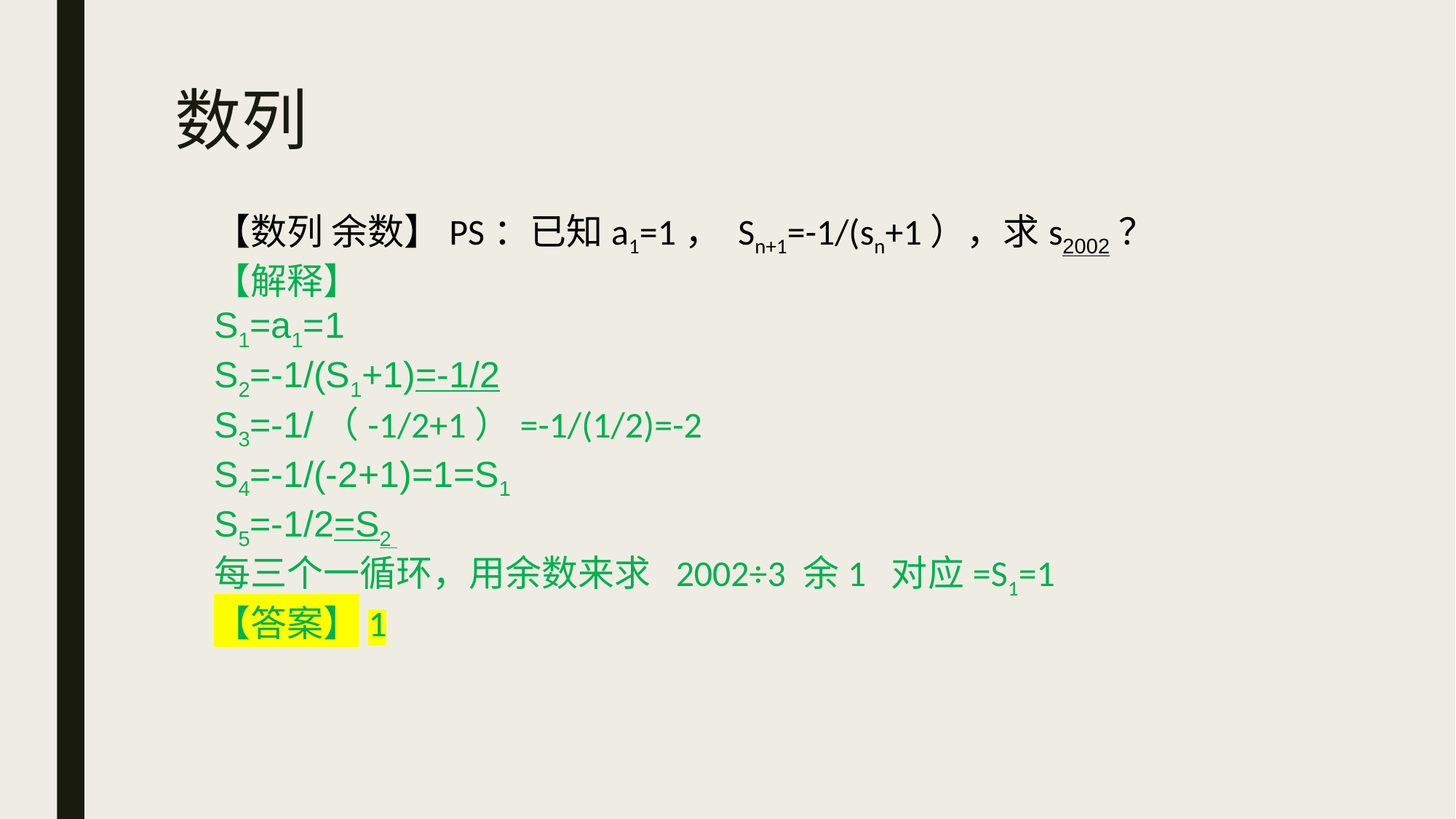

# 数列
【数列 余数】PS：已知a1=1， Sn+1=-1/(sn+1），求s2002？
【解释】
S1=a1=1
S2=-1/(S1+1)=-1/2
S3=-1/（-1/2+1）=-1/(1/2)=-2
S4=-1/(-2+1)=1=S1
S5=-1/2=S2
每三个一循环，用余数来求  2002÷3 余1  对应=S1=1
【答案】1